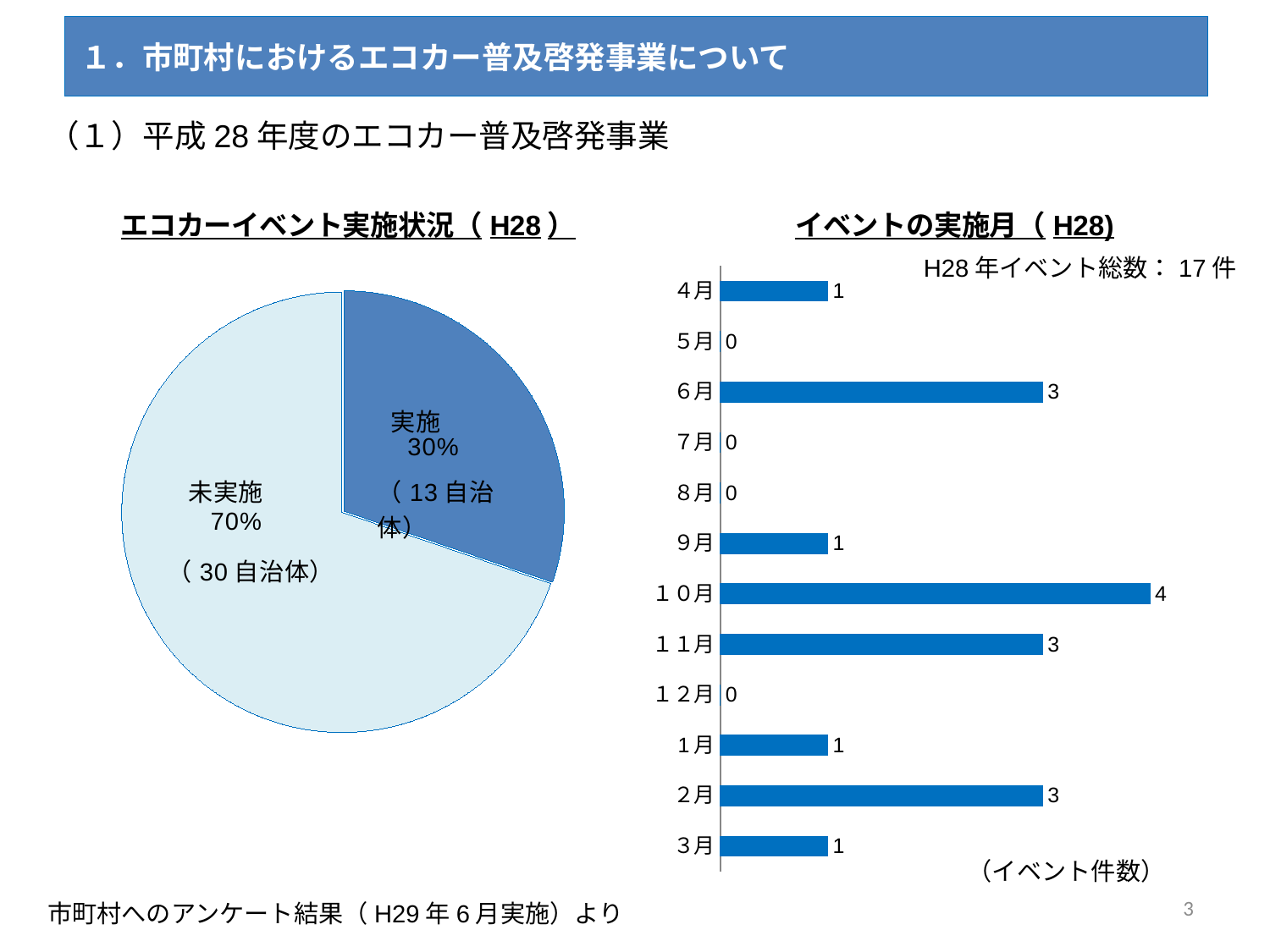

# １．市町村におけるエコカー普及啓発事業について
（１）平成28年度のエコカー普及啓発事業

### Chart: エコカーイベント実施状況（H28）

| Category |  |  |
|---|---|---|
| 実施 | 13.0 | 0.3023255813953488 |
| 未実施 | 30.0 | 0.6976744186046512 |

### Chart: イベントの実施月（H28)

| Category |  |
|---|---|
| ４月 | 1.0 |
| ５月 | 0.0 |
| ６月 | 3.0 |
| ７月 | 0.0 |
| ８月 | 0.0 |
| ９月 | 1.0 |
| １０月 | 4.0 |
| １１月 | 3.0 |
| １２月 | 0.0 |
| 1月 | 1.0 |
| ２月 | 3.0 |
| ３月 | 1.0 |
H28年イベント総数：17件
（イベント件数）
3
市町村へのアンケート結果（H29年6月実施）より